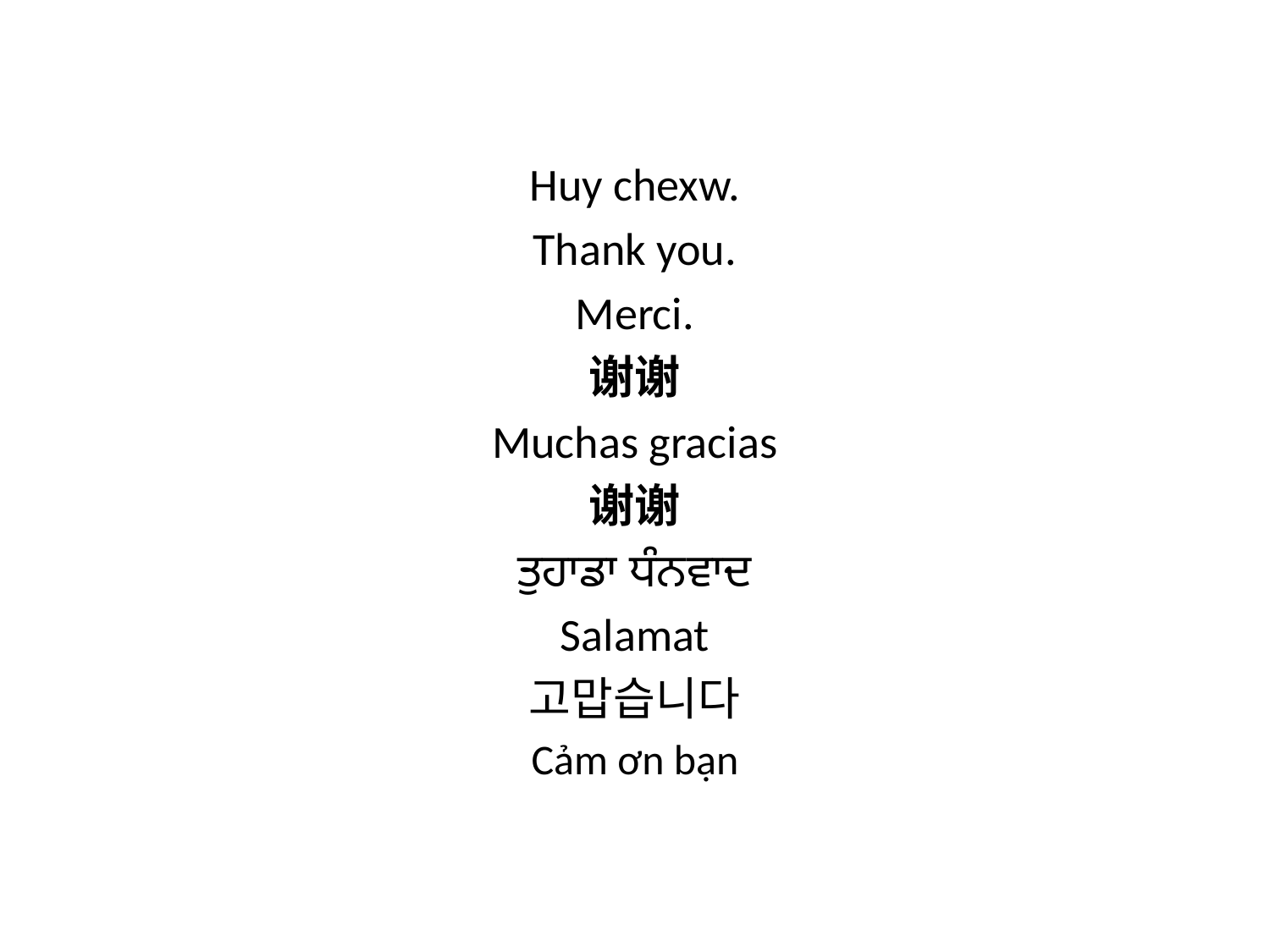

#
Huy chexw.
Thank you.
Merci.
谢谢
Muchas gracias
谢谢
ਤੁਹਾਡਾ ਧੰਨਵਾਦ
Salamat
고맙습니다
Cảm ơn bạn